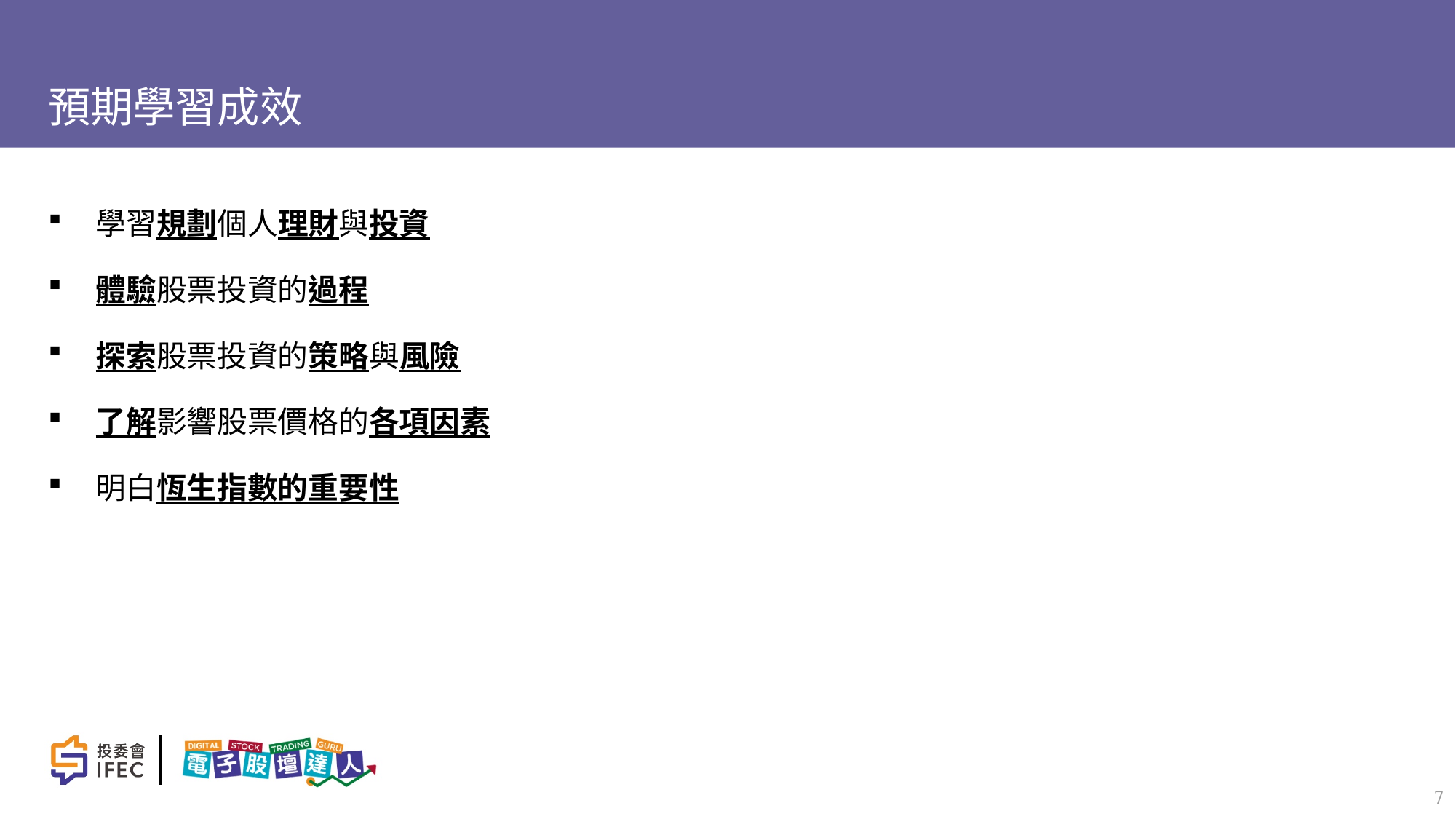

# 預期學習成效
學習規劃個人理財與投資
體驗股票投資的過程
探索股票投資的策略與風險
了解影響股票價格的各項因素
明白恆生指數的重要性
7